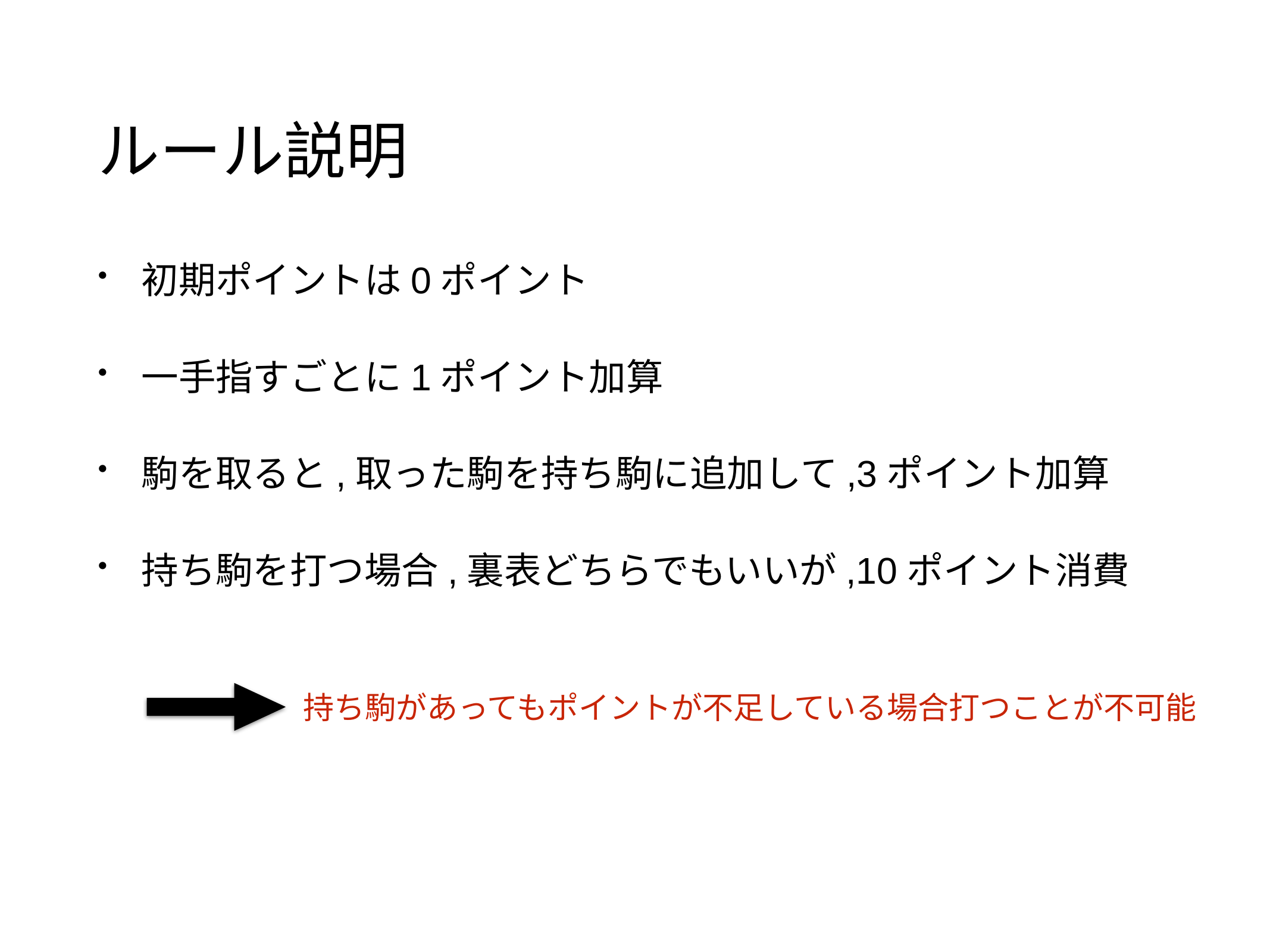

# ルール説明
初期ポイントは0ポイント
一手指すごとに1ポイント加算
駒を取ると,取った駒を持ち駒に追加して,3ポイント加算
持ち駒を打つ場合,裏表どちらでもいいが,10ポイント消費

持ち駒があってもポイントが不足している場合打つことが不可能